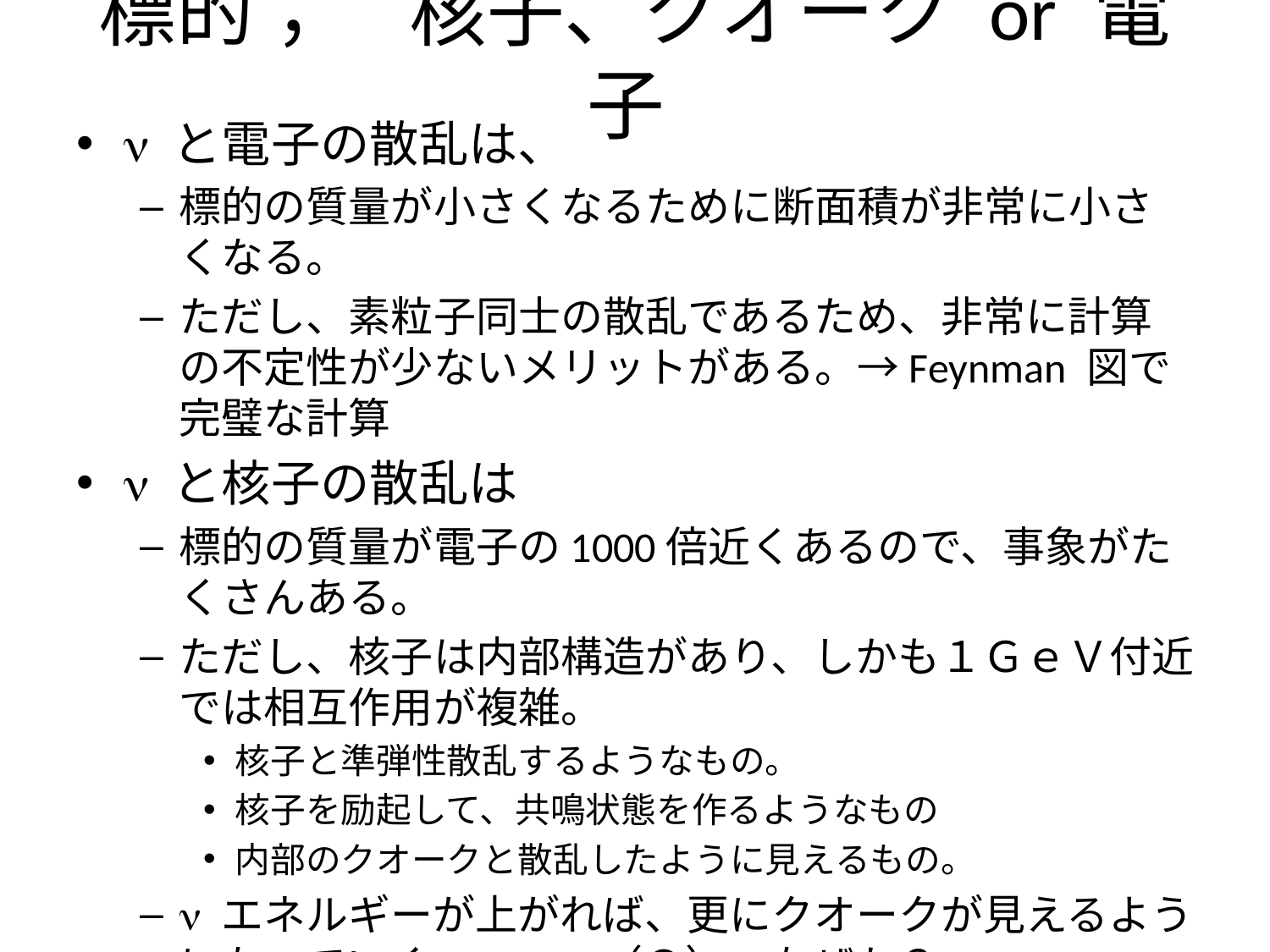

# 標的；　核子、クオーク or 電子
ν と電子の散乱は、
標的の質量が小さくなるために断面積が非常に小さくなる。
ただし、素粒子同士の散乱であるため、非常に計算の不定性が少ないメリットがある。→Feynman 図で完璧な計算
ν と核子の散乱は
標的の質量が電子の1000倍近くあるので、事象がたくさんある。
ただし、核子は内部構造があり、しかも１ＧｅＶ付近では相互作用が複雑。
核子と準弾性散乱するようなもの。
核子を励起して、共鳴状態を作るようなもの
内部のクオークと散乱したように見えるもの。
ν エネルギーが上がれば、更にクオークが見えるようになっていく。　→　（Ｑ）　なぜか？